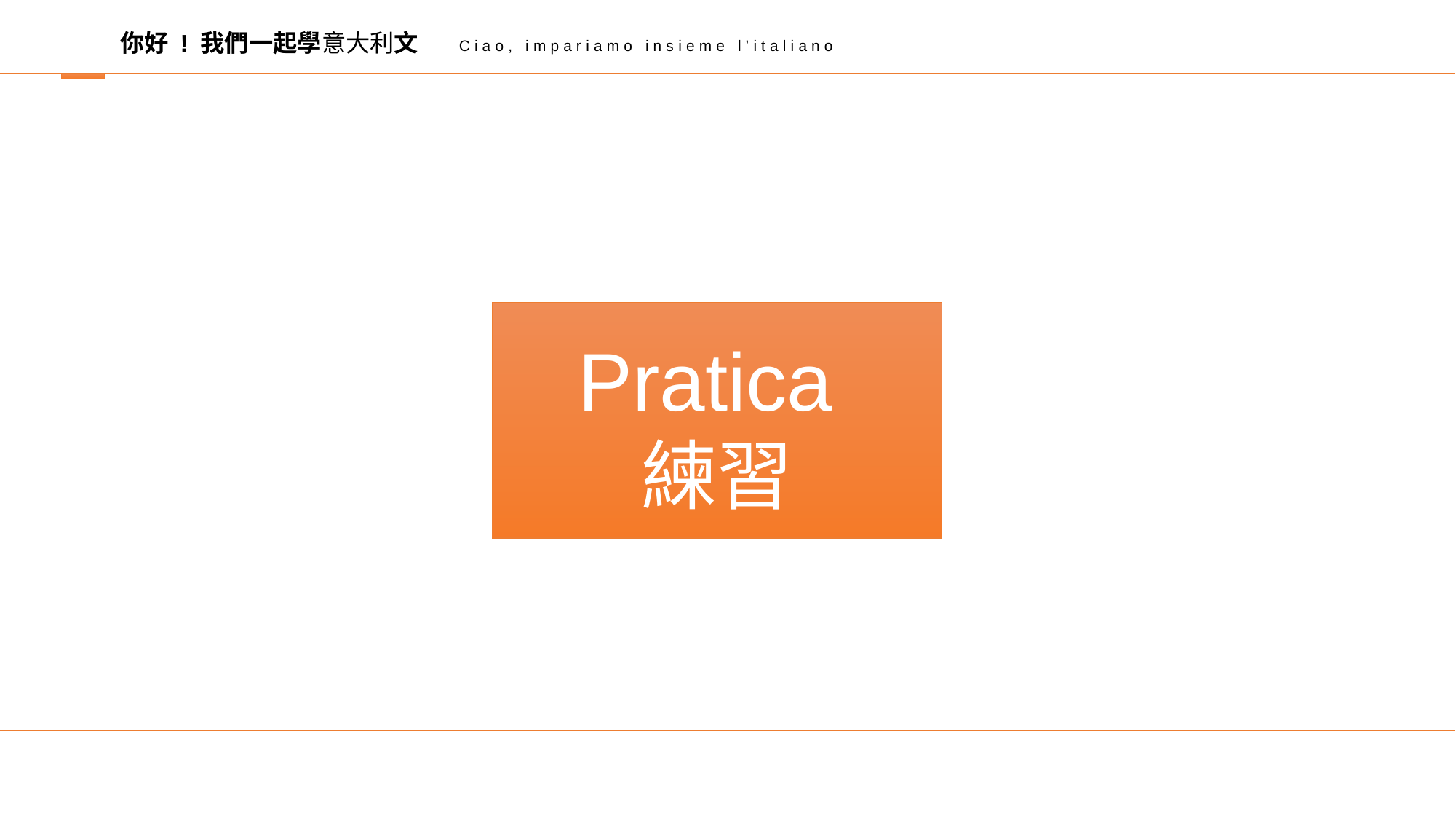

你好 ! 我們一起學意大利文
Ciao, impariamo insieme l’italiano

Pratica
練習